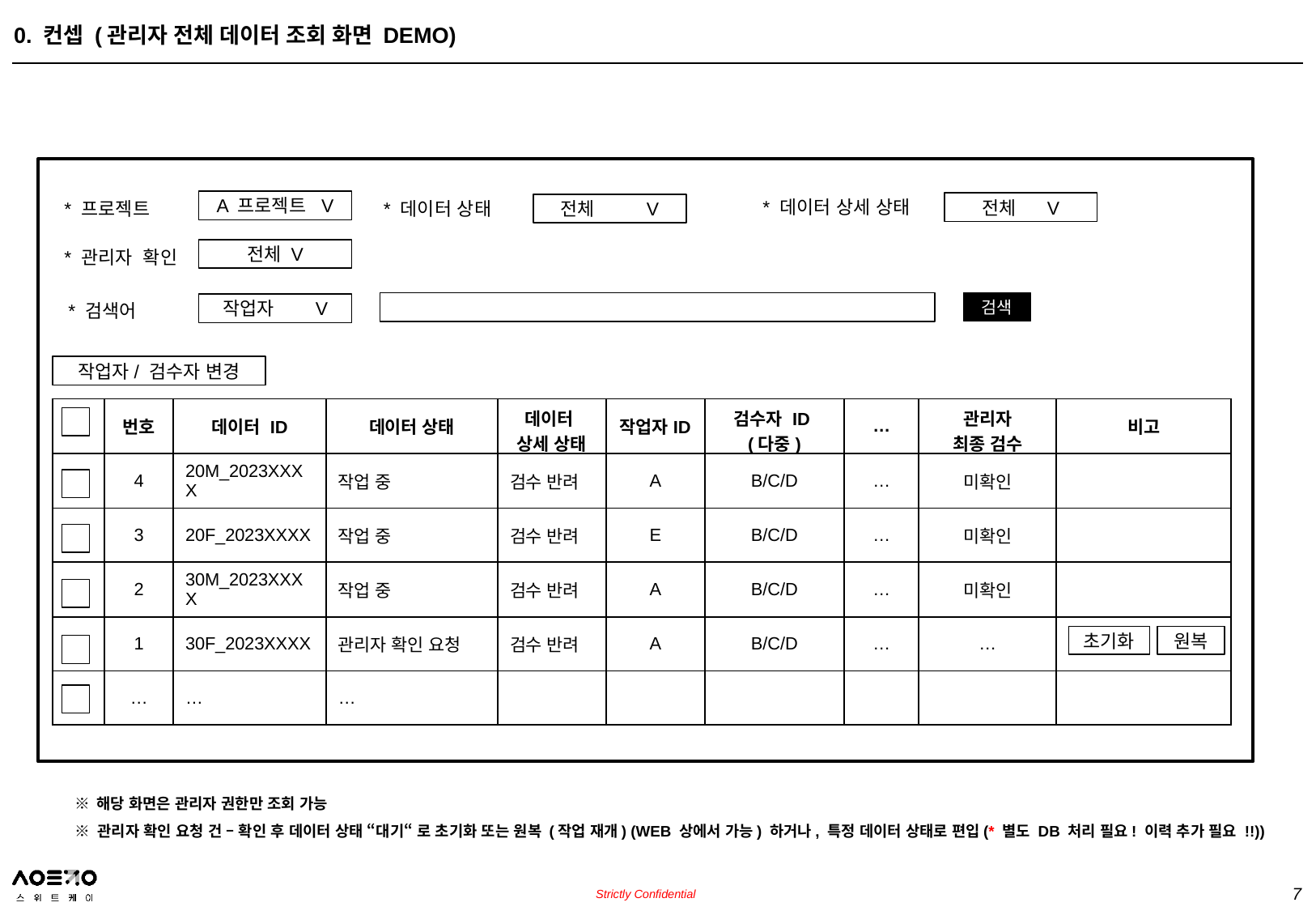

0. 컨셉 (관리자 전체 데이터 조회 화면 DEMO)

* 데이터 상세 상태
* 프로젝트
A 프로젝트  V
* 데이터 상태
전체     V
전체         V
* 관리자  확인
전체 V

검색
* 검색어
작업자       V
작업자/ 검수자 변경
|  | 번호 | 데이터 ID | 데이터 상태 | 데이터 상세 상태 | 작업자ID | 검수자 ID (다중) | … | 관리자 최종 검수 | 비고 |
| --- | --- | --- | --- | --- | --- | --- | --- | --- | --- |
|  | 4 | 20M\_2023XXXX | 작업 중 | 검수 반려 | A | B/C/D | … | 미확인 |  |
|  | 3 | 20F\_2023XXXX | 작업 중 | 검수 반려 | E | B/C/D | … | 미확인 |  |
|  | 2 | 30M\_2023XXXX | 작업 중 | 검수 반려 | A | B/C/D | … | 미확인 |  |
|  | 1 | 30F\_2023XXXX | 관리자 확인 요청 | 검수 반려 | A | B/C/D | … | … |  |
|  | … | … | … |  |  |  |  |  |  |

초기화
원복

※ 해당 화면은 관리자 권한만 조회 가능
※ 관리자 확인 요청 건 – 확인 후 데이터 상태 “대기“ 로 초기화 또는 원복 (작업 재개) (WEB 상에서 가능) 하거나, 특정 데이터 상태로 편입(* 별도 DB 처리 필요! 이력 추가 필요 !!))